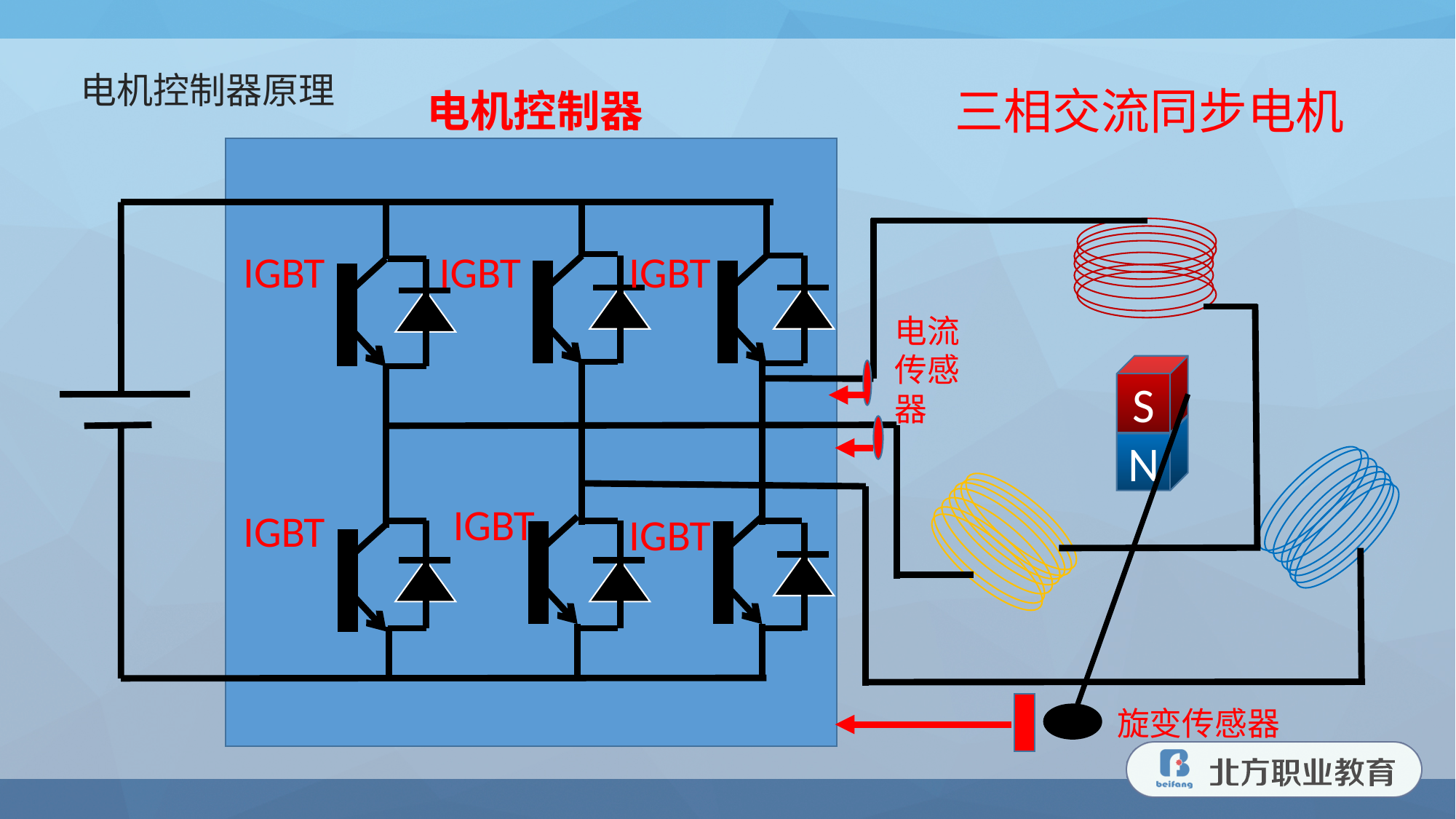

电机控制器原理
三相交流同步电机
电机控制器

IGBT
IGBT
IGBT

电流传感器
S
N

IGBT
IGBT
IGBT

旋变传感器